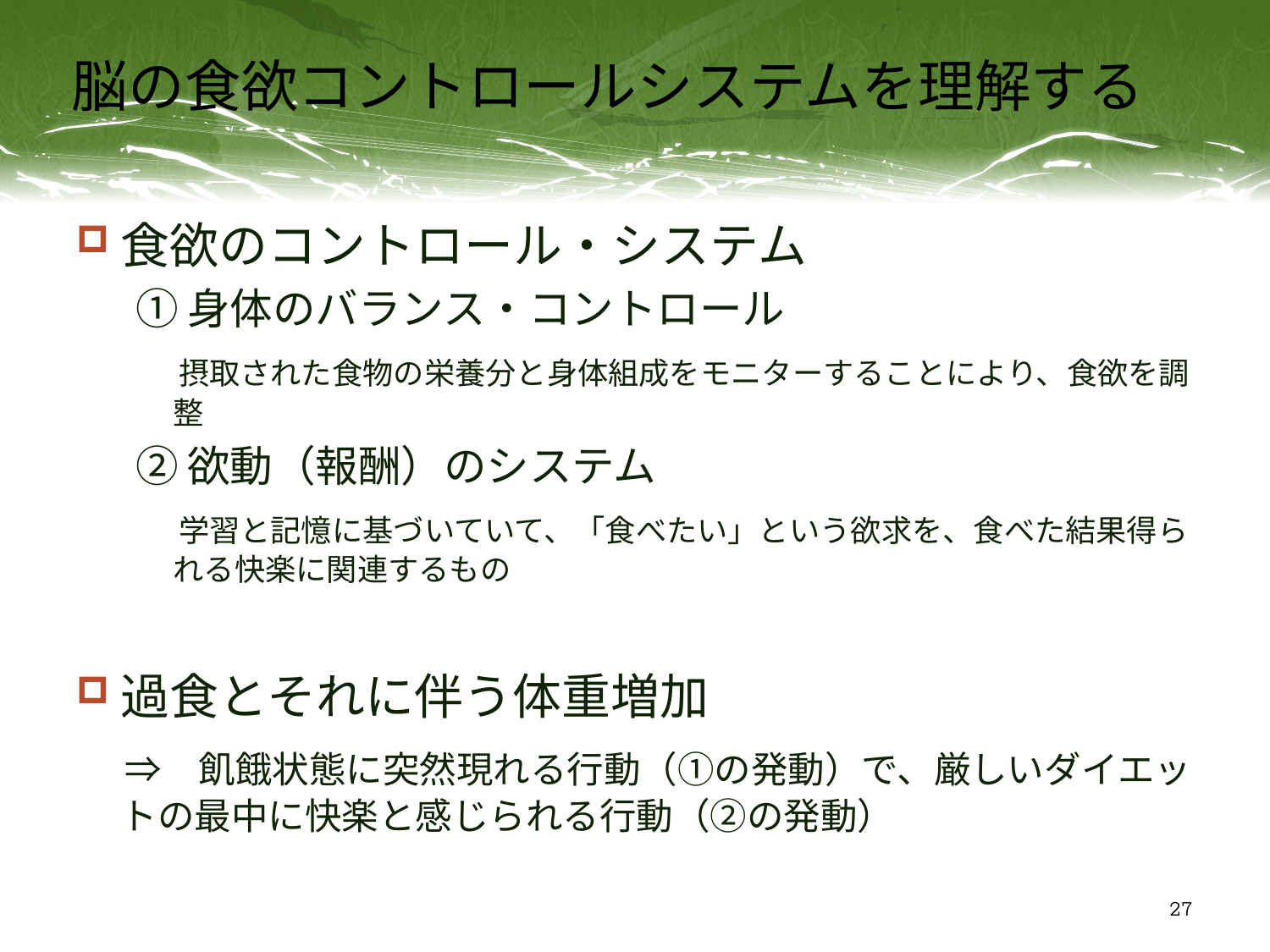

# 脳の食欲コントロールシステムを理解する
食欲のコントロール・システム
①身体のバランス・コントロール
　摂取された食物の栄養分と身体組成をモニターすることにより、食欲を調整
②欲動（報酬）のシステム
　学習と記憶に基づいていて、「食べたい」という欲求を、食べた結果得られる快楽に関連するもの

過食とそれに伴う体重増加
　⇒　飢餓状態に突然現れる行動（①の発動）で、厳しいダイエットの最中に快楽と感じられる行動（②の発動）
27